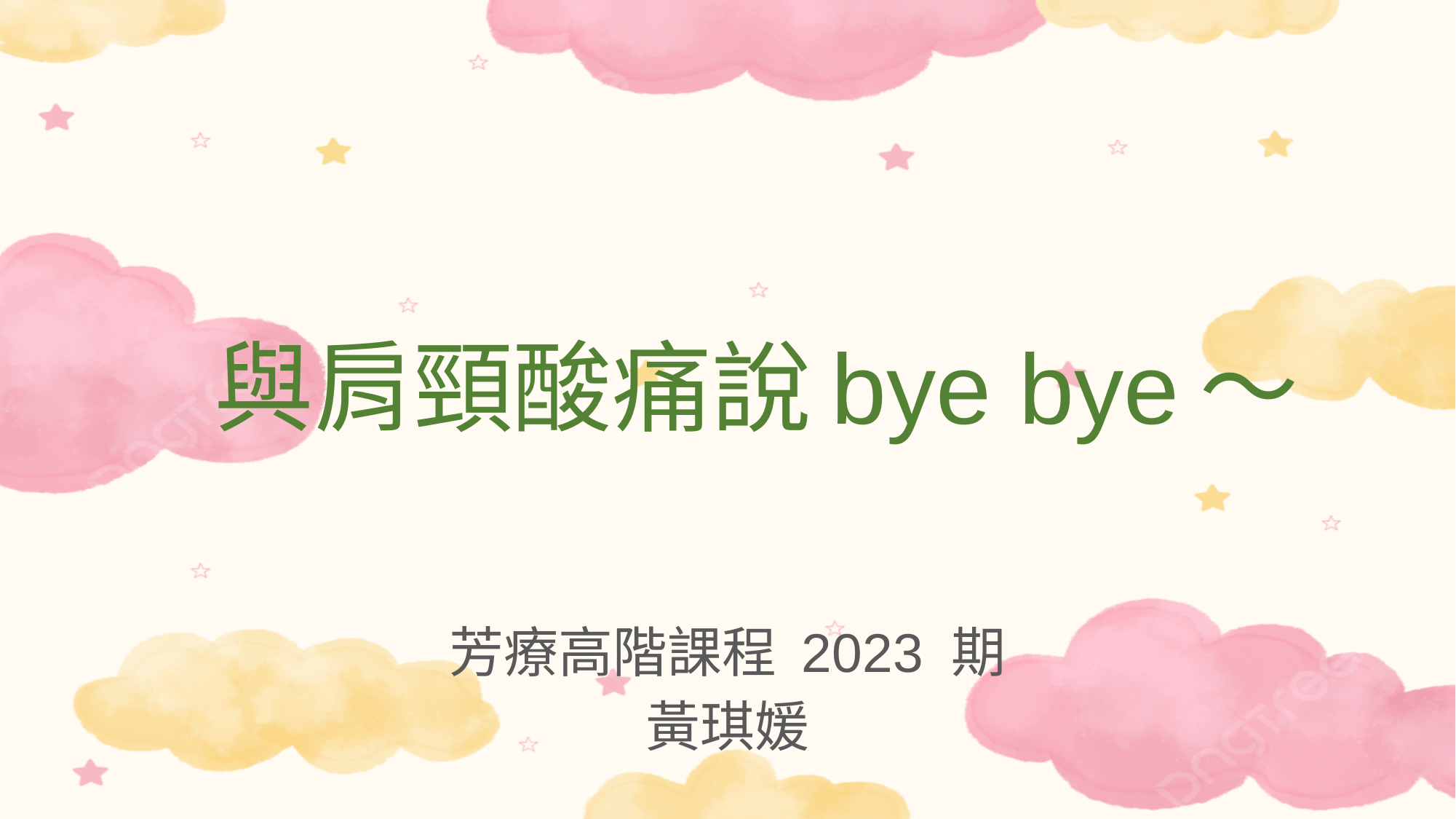

# 與肩頸酸痛說bye bye～
芳療高階課程 2023 期
黃琪媛